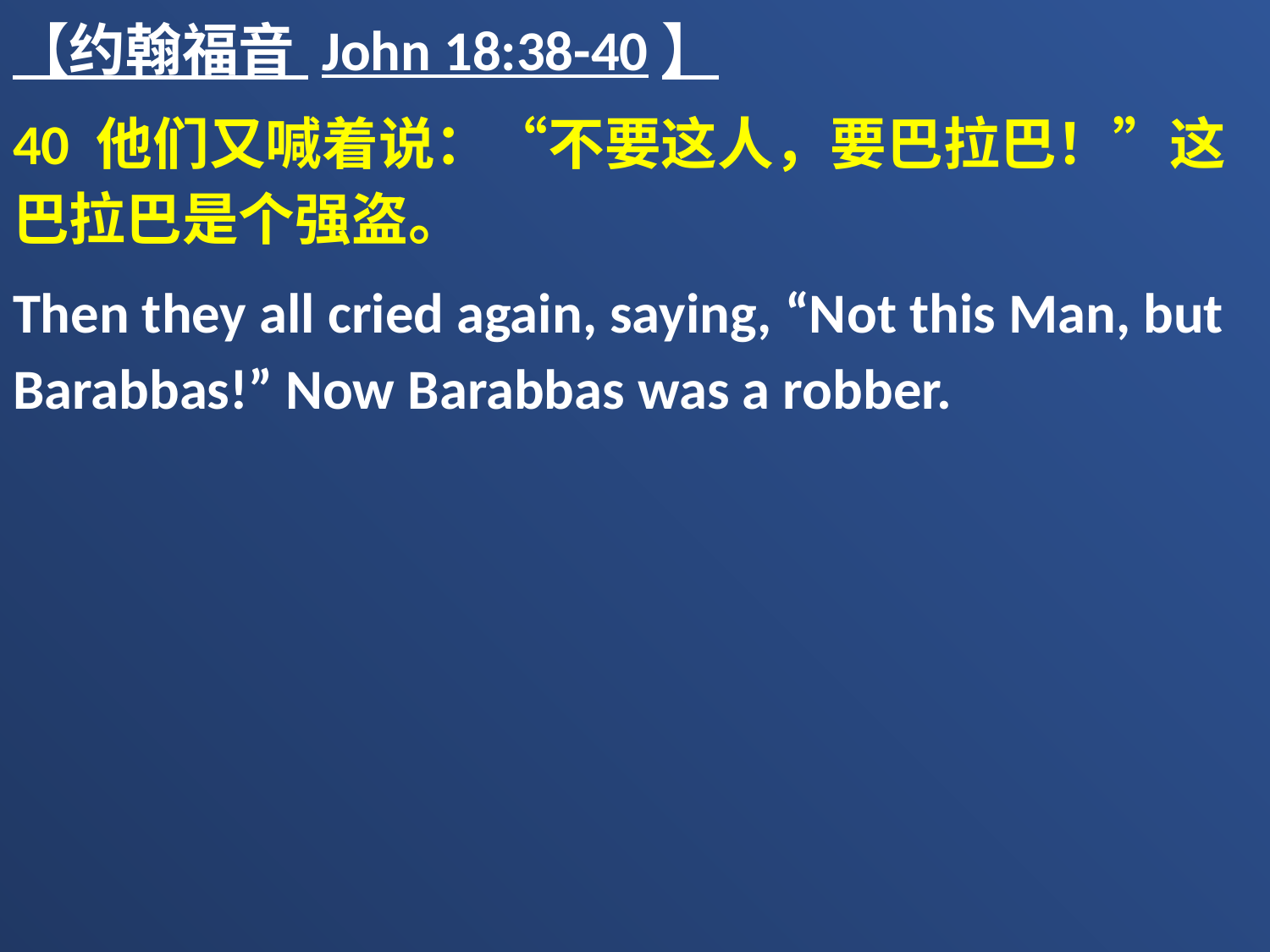

【约翰福音 John 18:38-40】
40 他们又喊着说：“不要这人，要巴拉巴！”这巴拉巴是个强盗。
Then they all cried again, saying, “Not this Man, but Barabbas!” Now Barabbas was a robber.